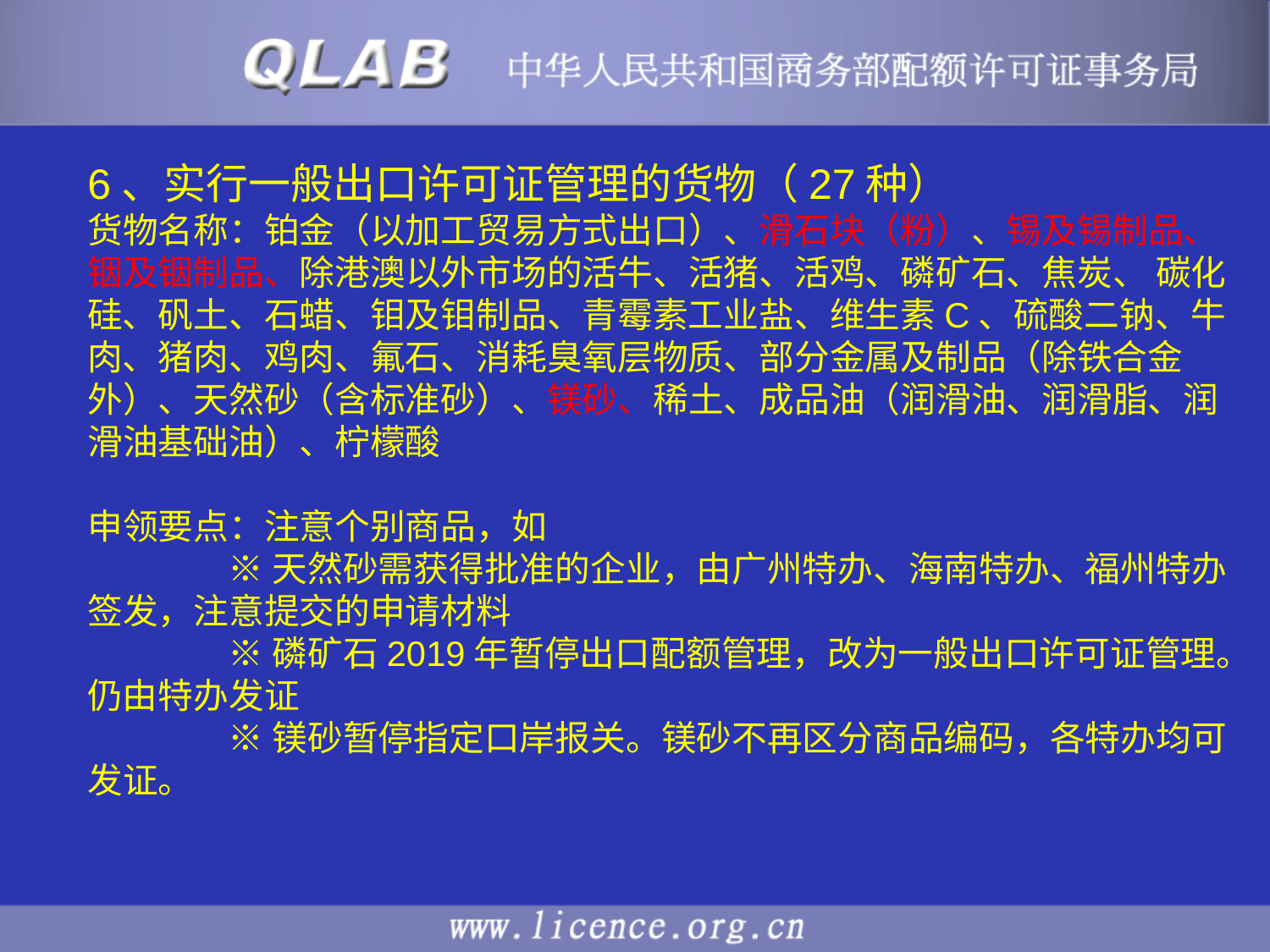

#
6、实行一般出口许可证管理的货物（27种）
货物名称：铂金（以加工贸易方式出口）、滑石块（粉）、锡及锡制品、铟及铟制品、除港澳以外市场的活牛、活猪、活鸡、磷矿石、焦炭、 碳化硅、矾土、石蜡、钼及钼制品、青霉素工业盐、维生素C、硫酸二钠、牛肉、猪肉、鸡肉、氟石、消耗臭氧层物质、部分金属及制品（除铁合金外）、天然砂（含标准砂）、镁砂、稀土、成品油（润滑油、润滑脂、润滑油基础油）、柠檬酸

申领要点：注意个别商品，如
                  ※天然砂需获得批准的企业，由广州特办、海南特办、福州特办签发，注意提交的申请材料
                  ※磷矿石2019年暂停出口配额管理，改为一般出口许可证管理。仍由特办发证
                  ※镁砂暂停指定口岸报关。镁砂不再区分商品编码，各特办均可发证。